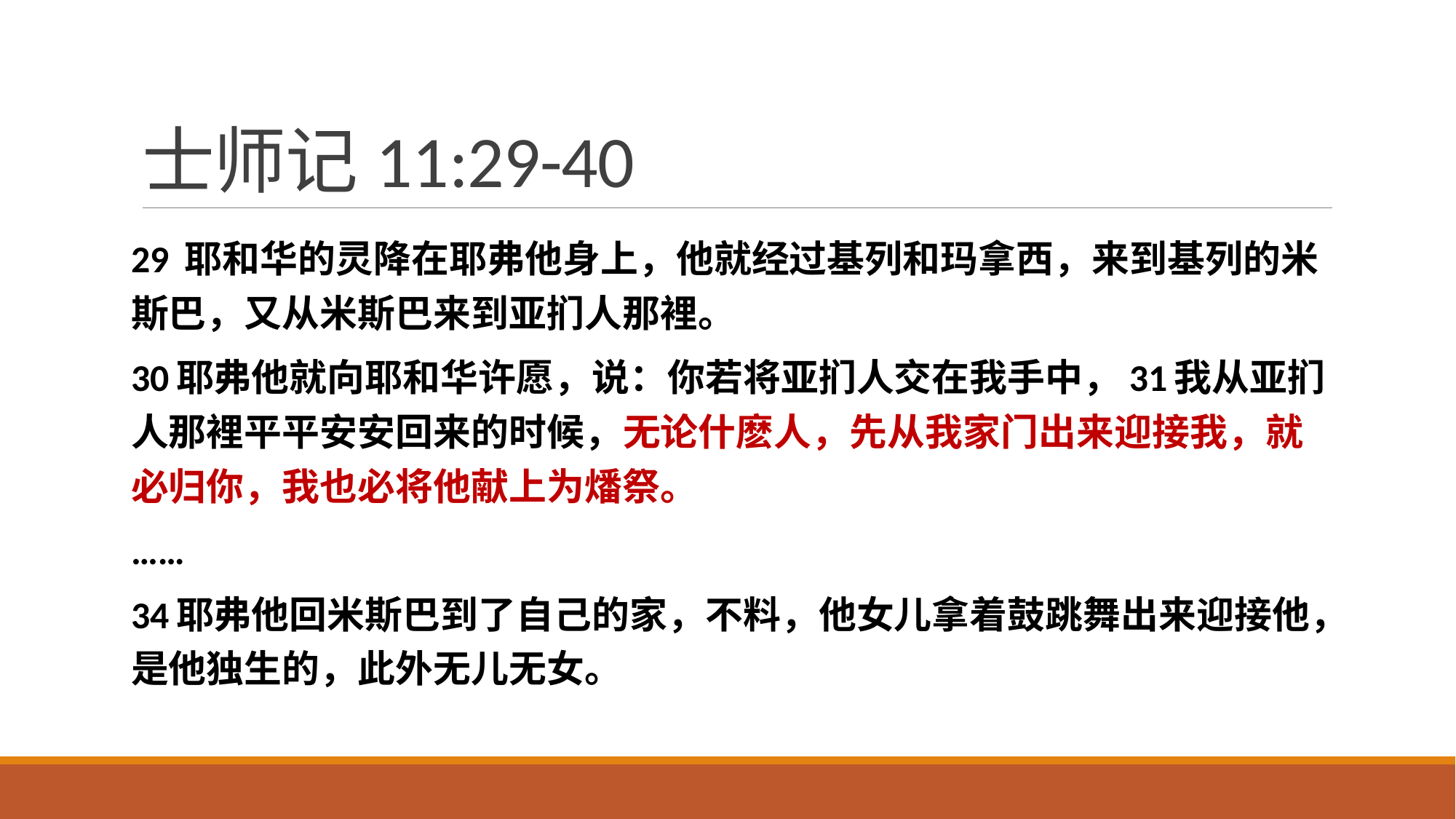

# 士师记11:29-40
29 耶和华的灵降在耶弗他身上，他就经过基列和玛拿西，来到基列的米斯巴，又从米斯巴来到亚扪人那裡。
30耶弗他就向耶和华许愿，说：你若将亚扪人交在我手中，31我从亚扪人那裡平平安安回来的时候，无论什麽人，先从我家门出来迎接我，就必归你，我也必将他献上为燔祭。
……
34耶弗他回米斯巴到了自己的家，不料，他女儿拿着鼓跳舞出来迎接他，是他独生的，此外无儿无女。